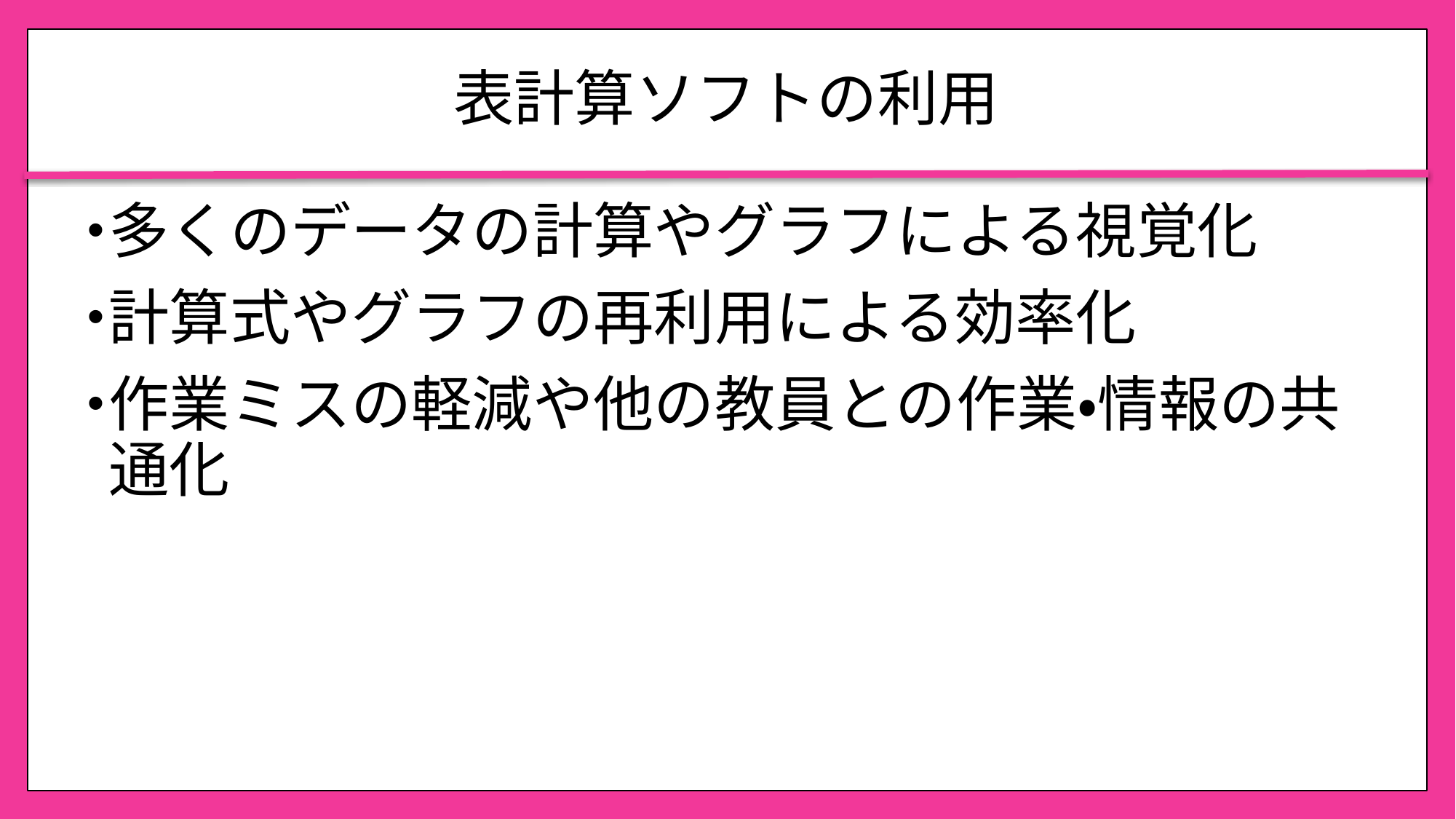

# 表計算ソフトの利用
多くのデータの計算やグラフによる視覚化
計算式やグラフの再利用による効率化
作業ミスの軽減や他の教員との作業・情報の共通化